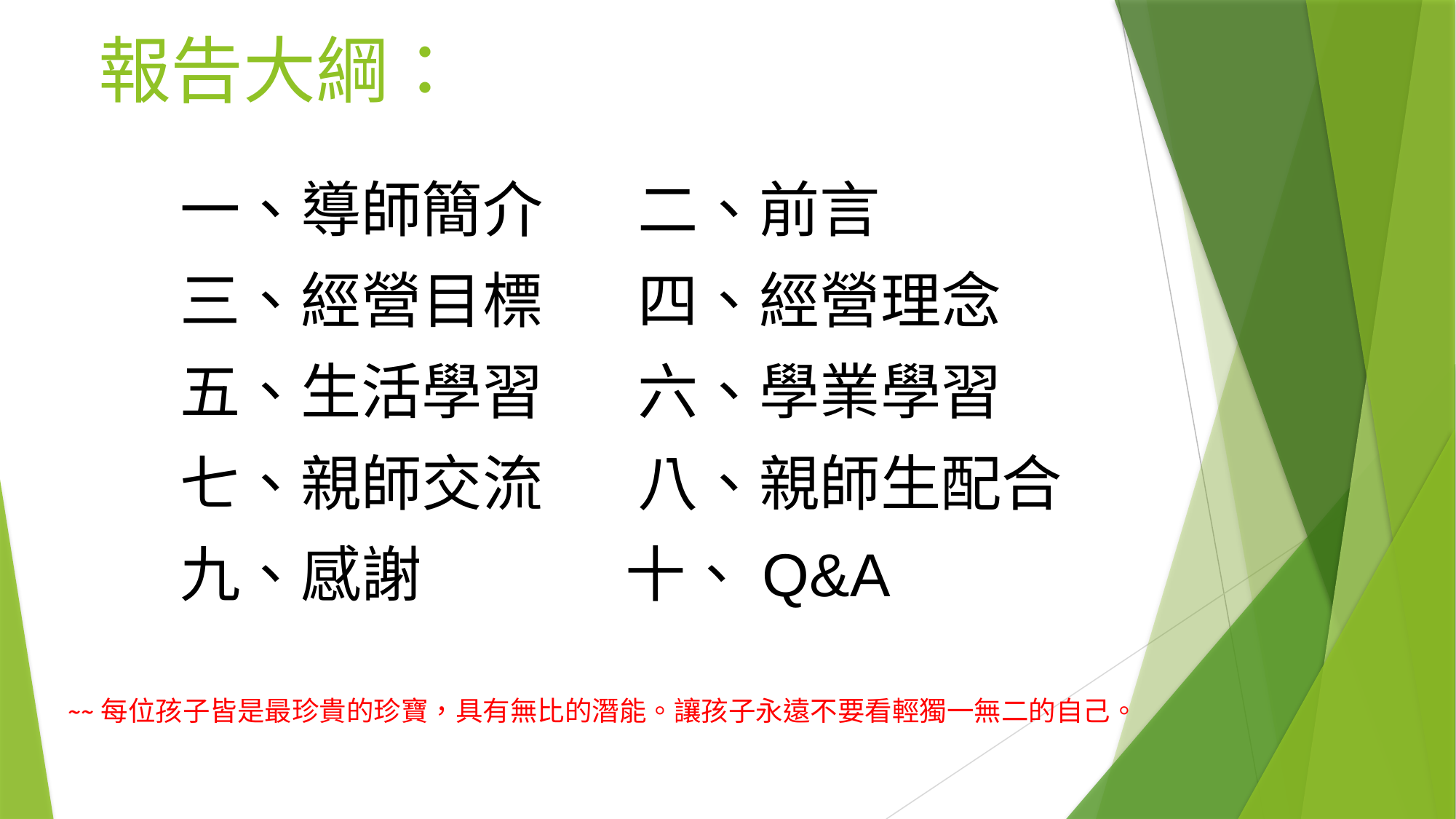

# 報告大綱：
一、導師簡介       二、前言
三、經營目標       四、經營理念
五、生活學習       六、學業學習
七、親師交流       八、親師生配合
九、感謝               十、Q&A
~~每位孩子皆是最珍貴的珍寶，具有無比的潛能。讓孩子永遠不要看輕獨一無二的自己。